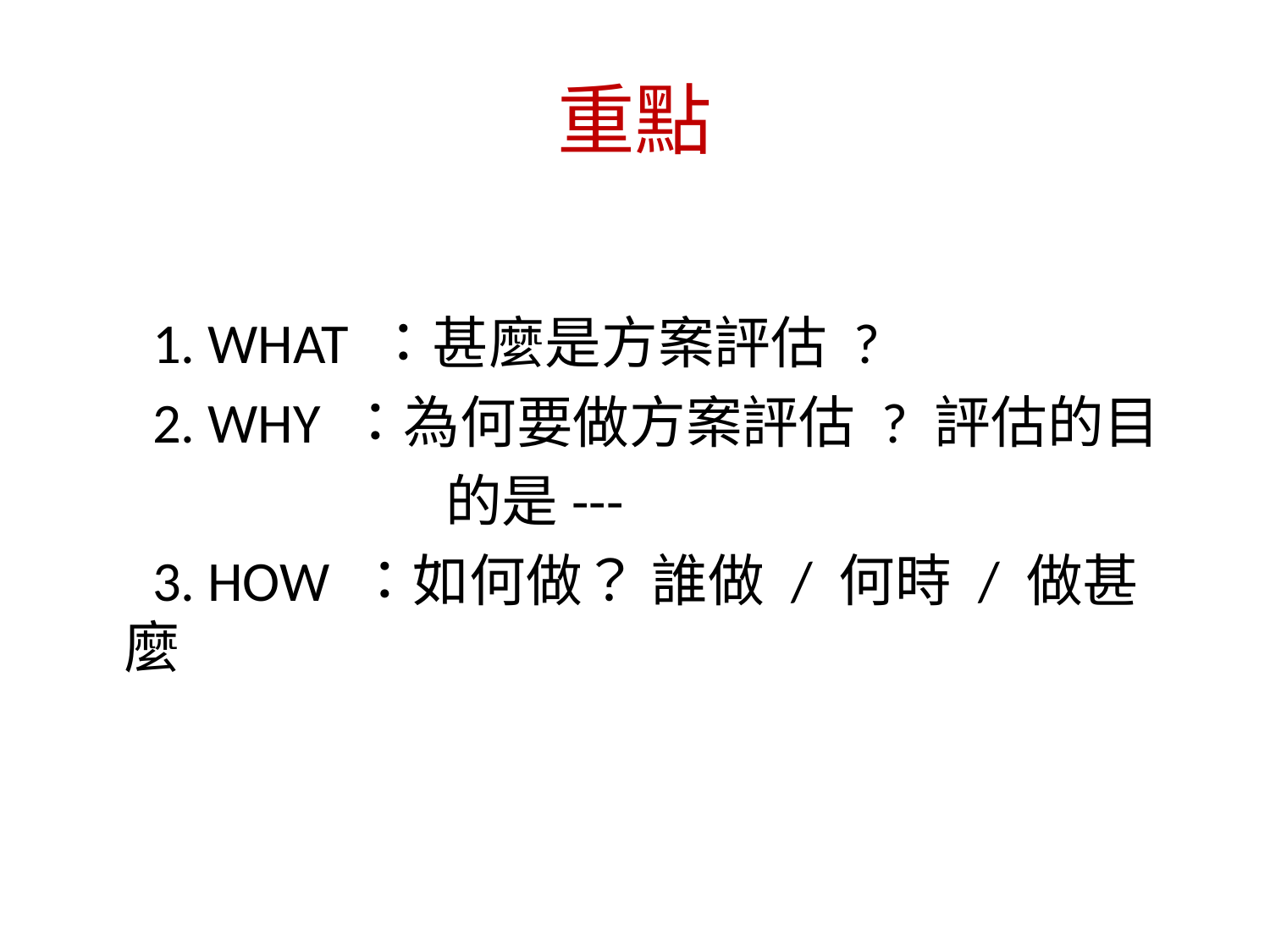

# 重點

      1. WHAT ：甚麼是方案評估 ?
      2. WHY ：為何要做方案評估 ? 評估的目
                            的是---
      3. HOW ：如何做？ 誰做 / 何時 / 做甚麼